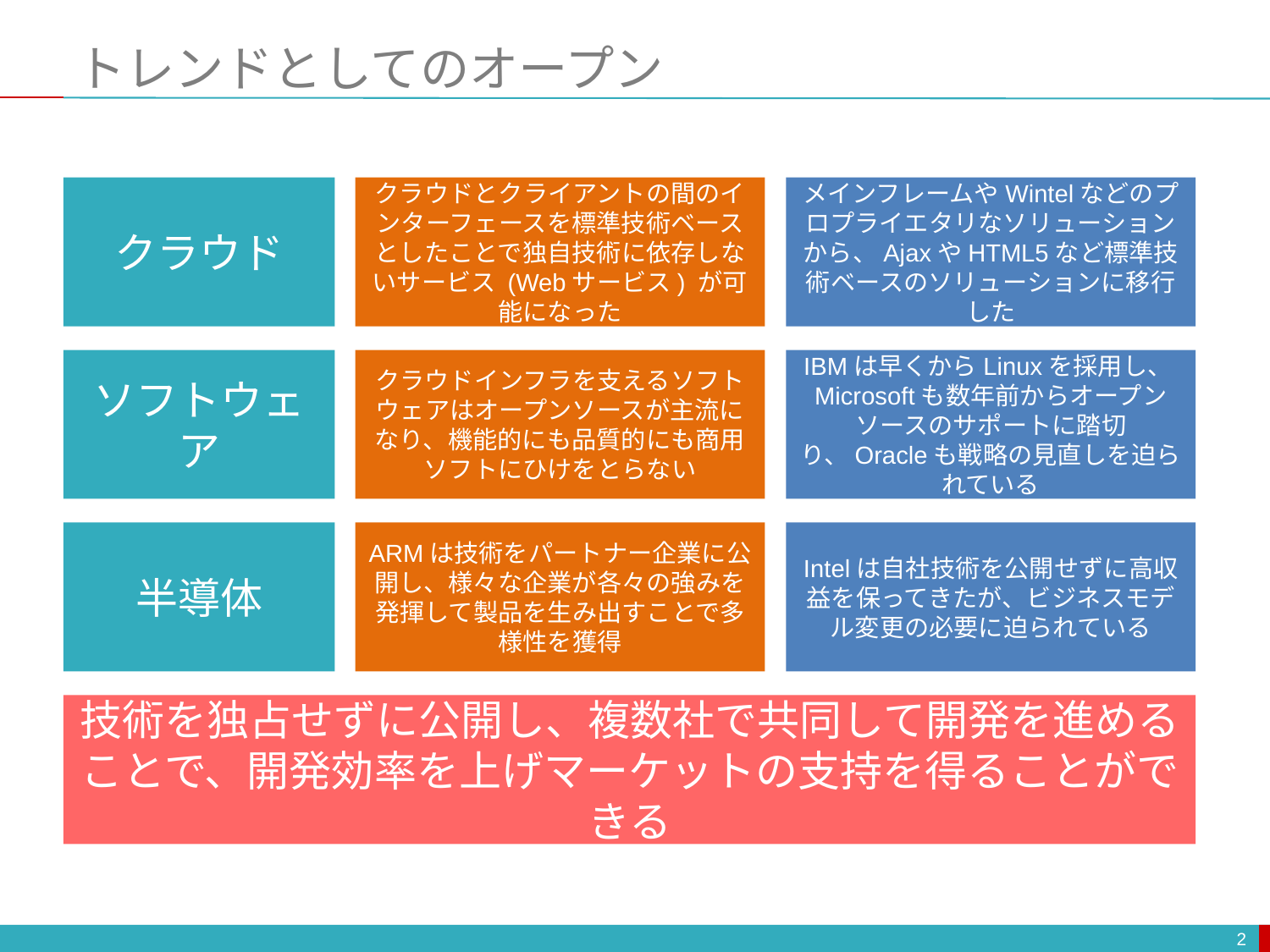

# トレンドとしてのオープン
クラウド
クラウドとクライアントの間のインターフェースを標準技術ベースとしたことで独自技術に依存しないサービス (Webサービス) が可能になった
メインフレームやWintelなどのプロプライエタリなソリューションから、AjaxやHTML5など標準技術ベースのソリューションに移行した
ソフトウェア
クラウドインフラを支えるソフトウェアはオープンソースが主流になり、機能的にも品質的にも商用ソフトにひけをとらない
IBMは早くからLinuxを採用し、Microsoftも数年前からオープンソースのサポートに踏切り、Oracleも戦略の見直しを迫られている
半導体
ARMは技術をパートナー企業に公開し、様々な企業が各々の強みを発揮して製品を生み出すことで多様性を獲得
Intelは自社技術を公開せずに高収益を保ってきたが、ビジネスモデル変更の必要に迫られている
技術を独占せずに公開し、複数社で共同して開発を進めることで、開発効率を上げマーケットの支持を得ることができる
2